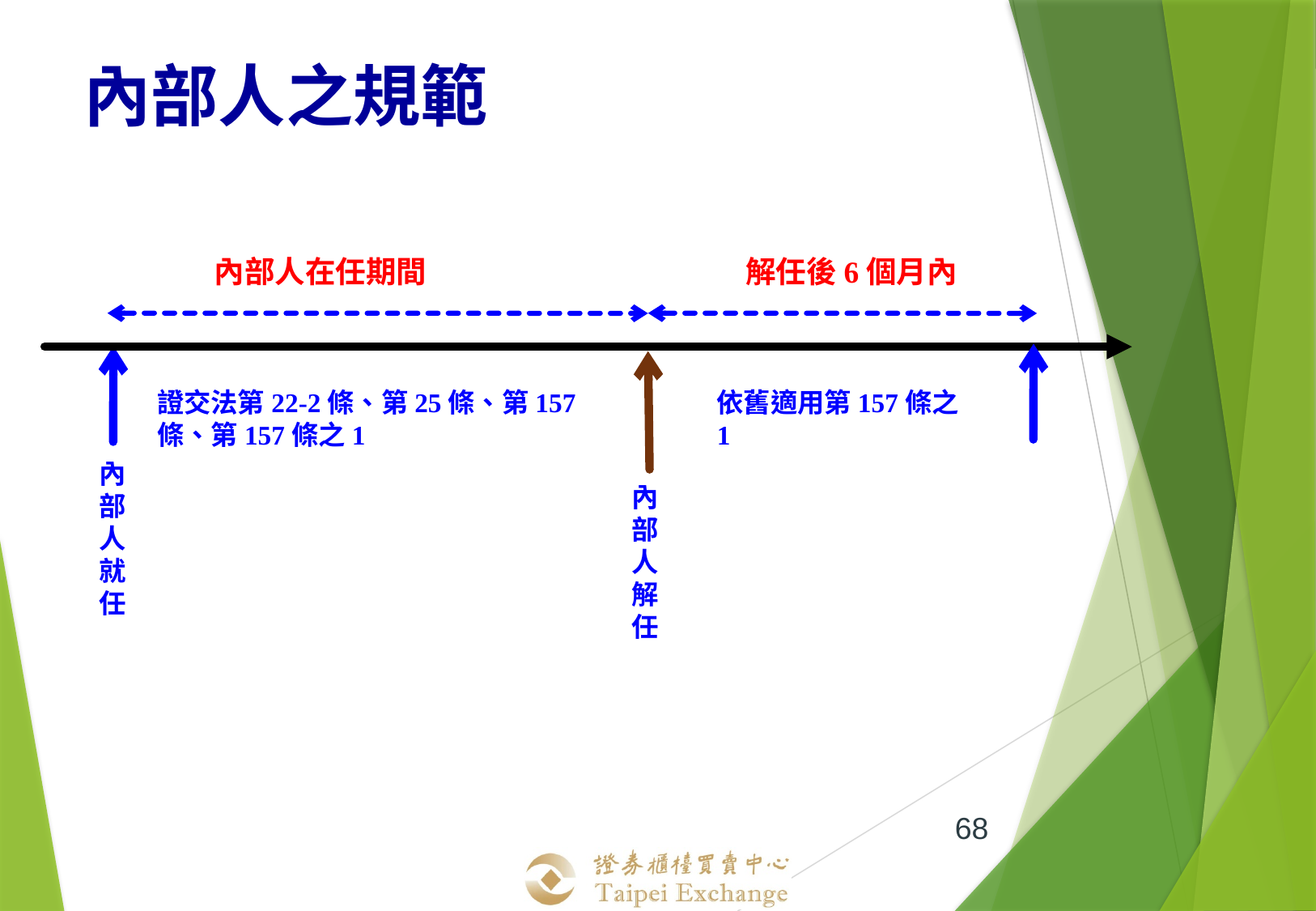

內部人之規範
內部人在任期間
解任後6個月內
證交法第22-2條、第25條、第157條、第157條之1
依舊適用第157條之1
內部人就任
內部人解任
68